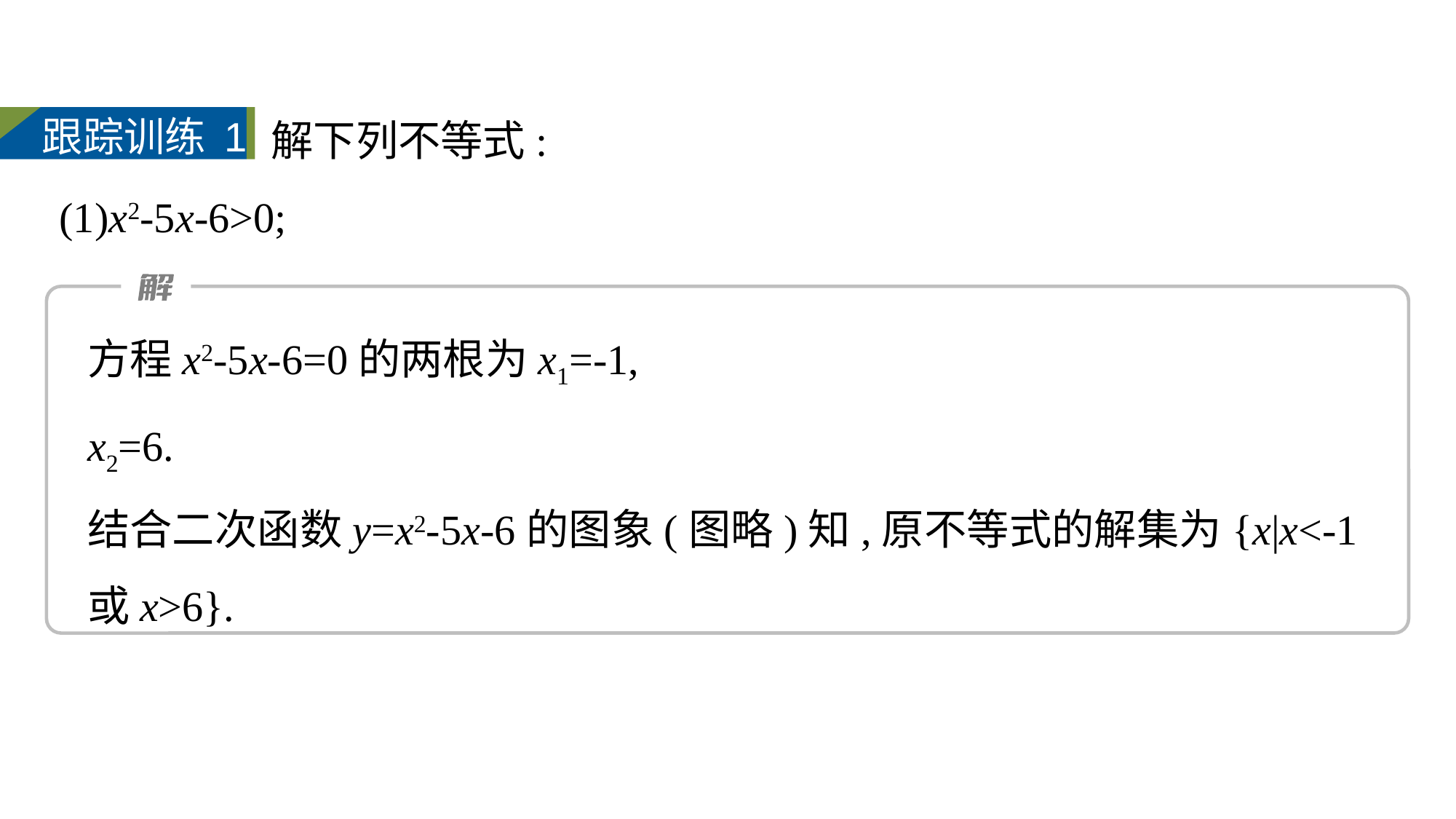

解下列不等式:
(1)x2-5x-6>0;
跟踪训练 1

方程x2-5x-6=0的两根为x1=-1,
x2=6.
结合二次函数y=x2-5x-6的图象(图略)知,原不等式的解集为{x|x<-1或x>6}.